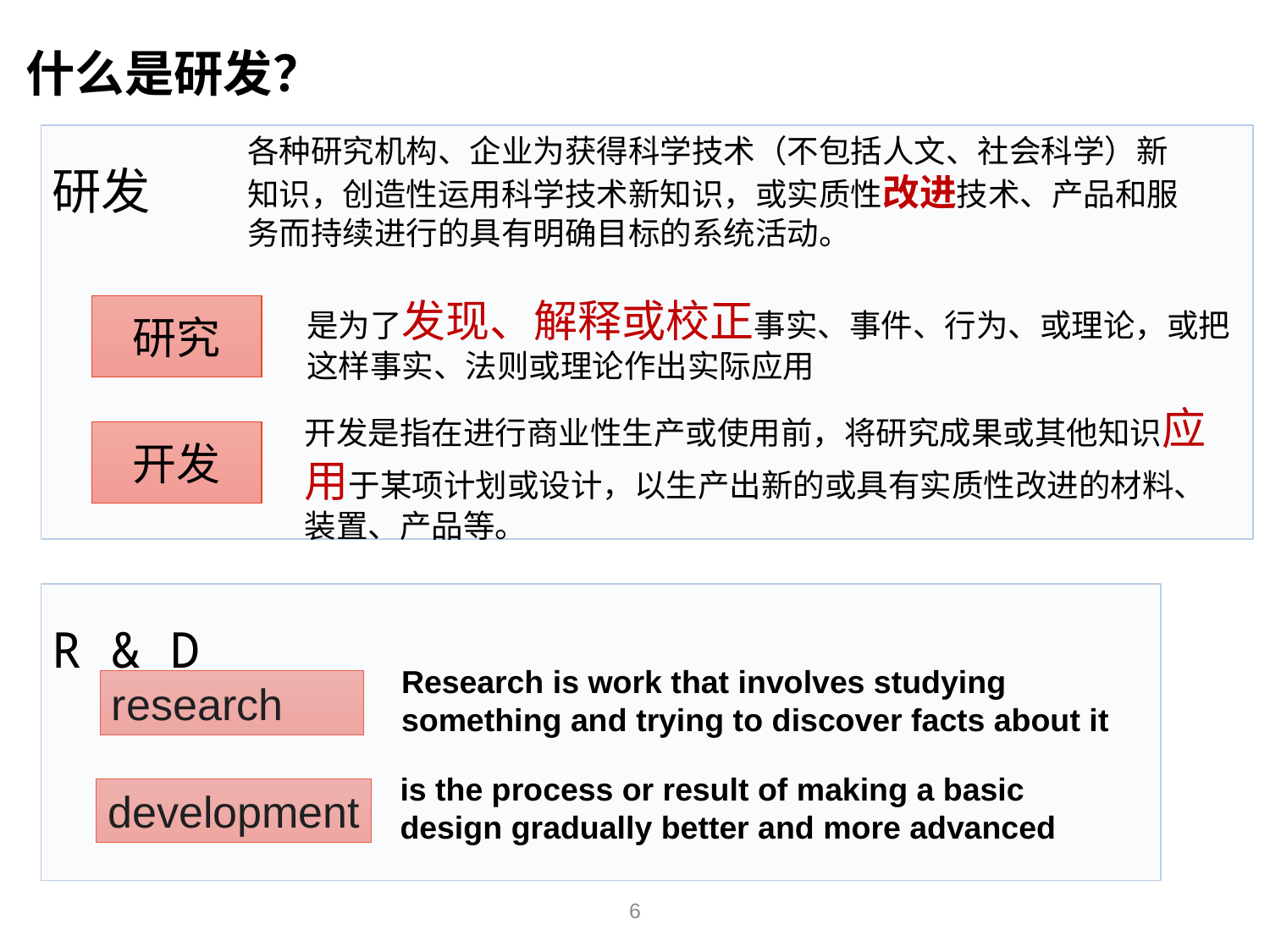

什么是研发？
研发
各种研究机构、企业为获得科学技术（不包括人文、社会科学）新知识，创造性运用科学技术新知识，或实质性改进技术、产品和服务而持续进行的具有明确目标的系统活动。
是为了发现、解释或校正事实、事件、行为、或理论，或把这样事实、法则或理论作出实际应用
研究
开发是指在进行商业性生产或使用前，将研究成果或其他知识应用于某项计划或设计，以生产出新的或具有实质性改进的材料、装置、产品等。
开发
R & D
Research is work that involves studying something and trying to discover facts about it
research
is the process or result of making a basic design gradually better and more advanced
development
6